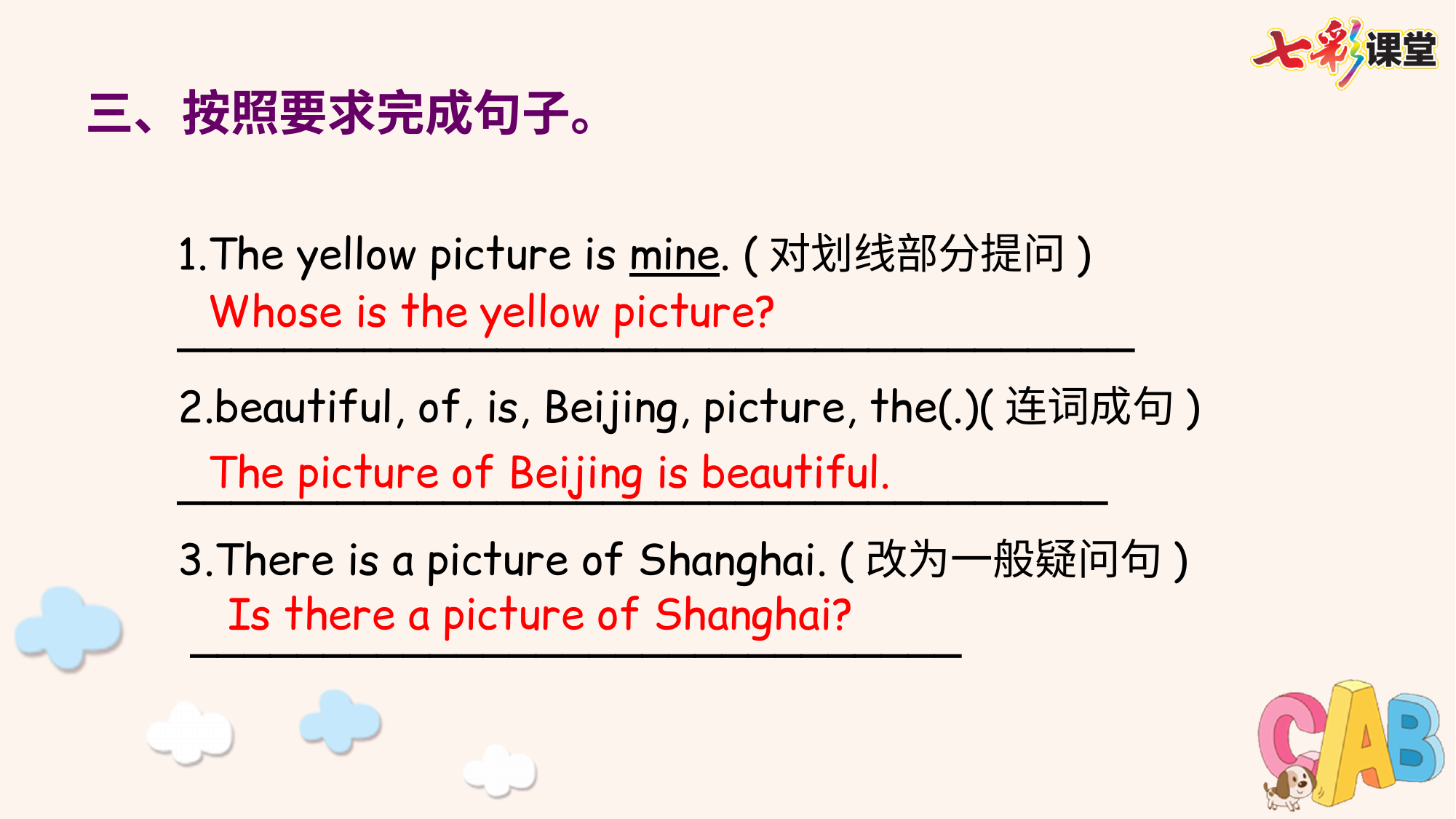

三、按照要求完成句子。
1.The yellow picture is mine. (对划线部分提问)
____________________________________
2.beautiful, of, is, Beijing, picture, the(.)(连词成句)
___________________________________
3.There is a picture of Shanghai. (改为一般疑问句)
 _____________________________
Whose is the yellow picture?
The picture of Beijing is beautiful.
Is there a picture of Shanghai?